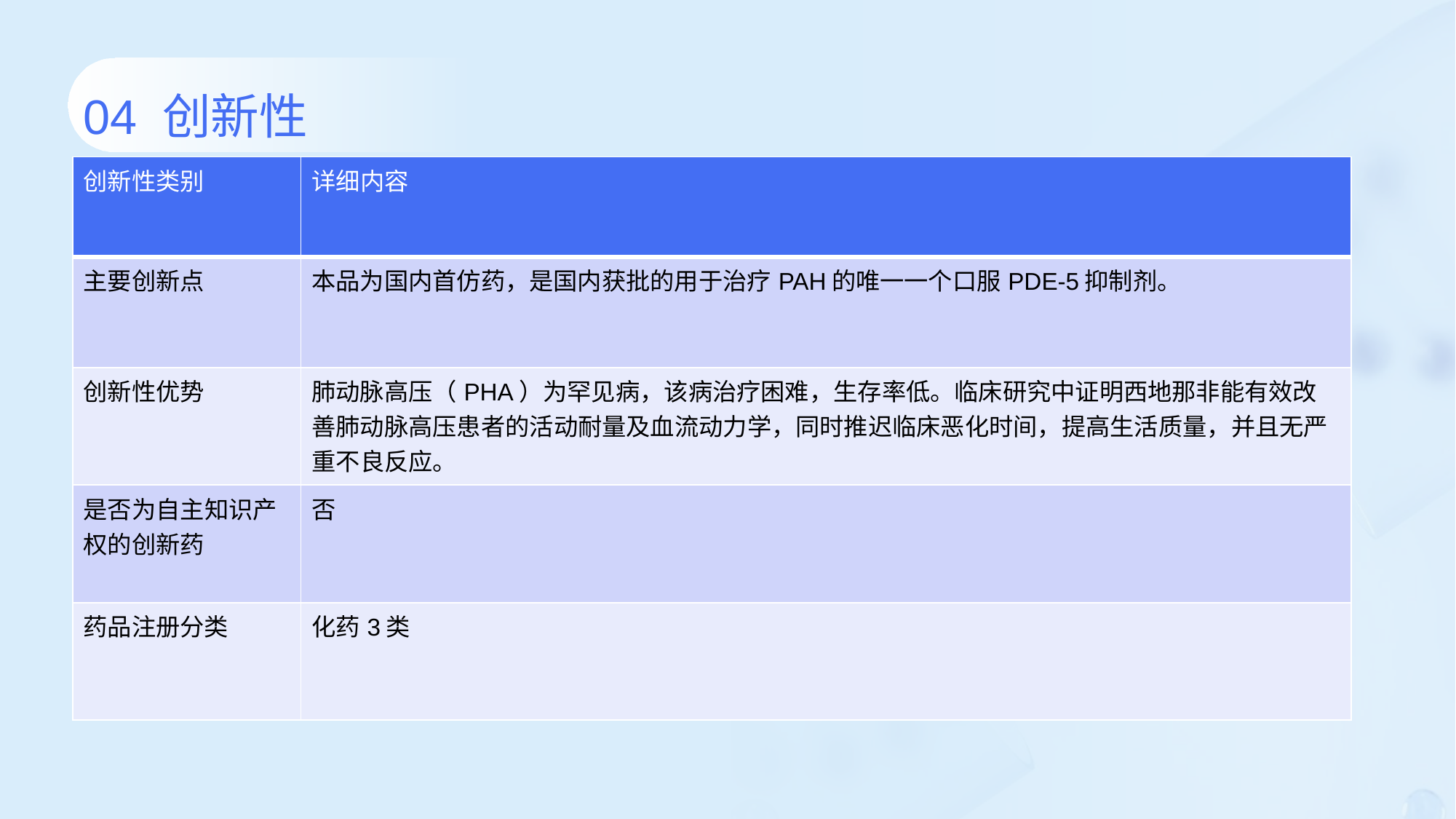

04 创新性
| 创新性类别 | 详细内容 |
| --- | --- |
| 主要创新点 | 本品为国内首仿药，是国内获批的用于治疗PAH的唯一一个口服PDE-5抑制剂。 |
| 创新性优势 | 肺动脉高压（PHA）为罕见病，该病治疗困难，生存率低。临床研究中证明西地那非能有效改善肺动脉高压患者的活动耐量及血流动力学，同时推迟临床恶化时间，提高生活质量，并且无严重不良反应。 |
| 是否为自主知识产权的创新药 | 否 |
| 药品注册分类 | 化药3类 |